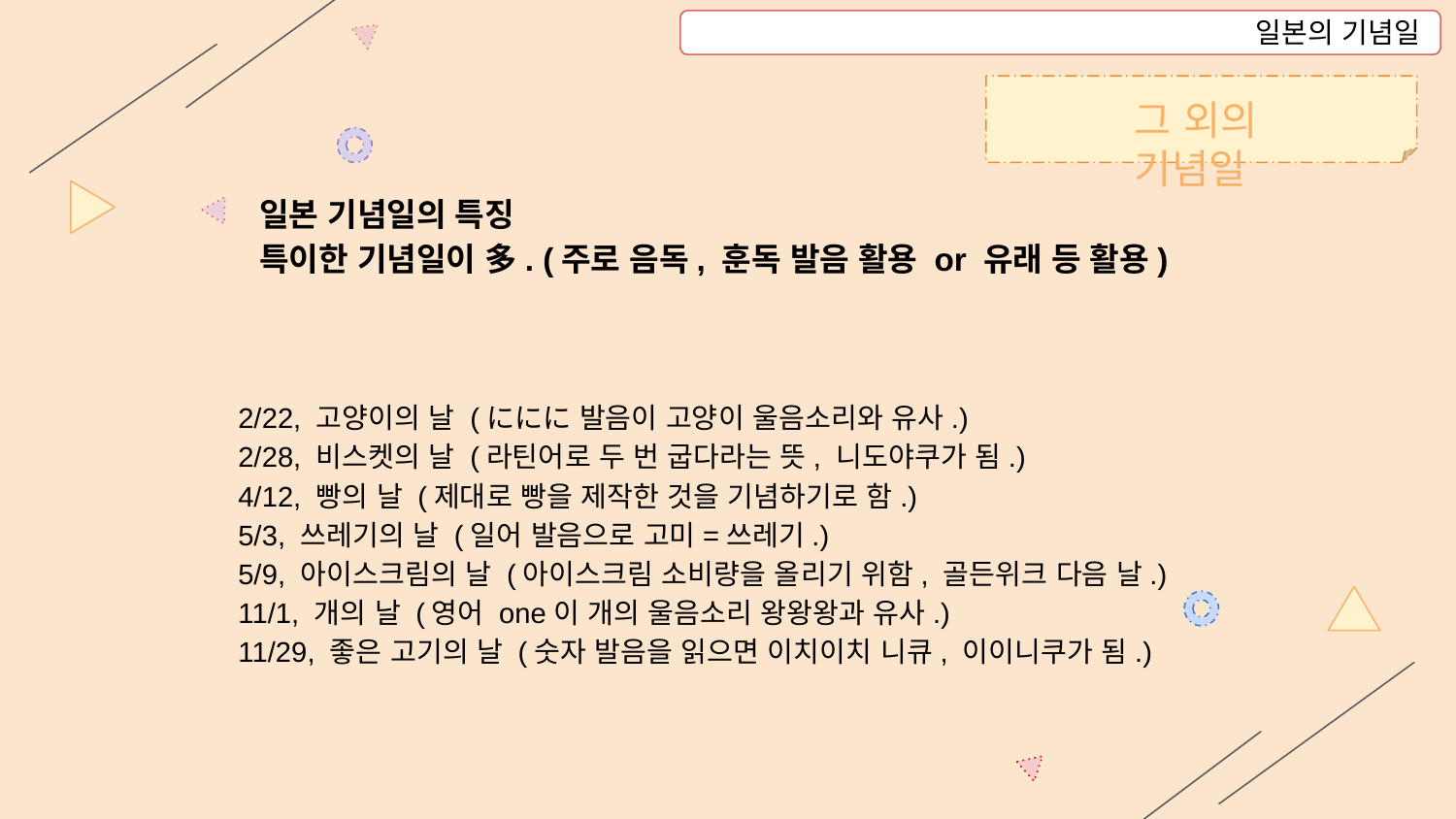

일본의 기념일

그 외의 기념일

일본 기념일의 특징
특이한 기념일이 多. (주로 음독, 훈독 발음 활용 or 유래 등 활용)

2/22, 고양이의 날 (ににに 발음이 고양이 울음소리와 유사.)
2/28, 비스켓의 날 (라틴어로 두 번 굽다라는 뜻, 니도야쿠가 됨.)
4/12, 빵의 날 (제대로 빵을 제작한 것을 기념하기로 함.)
5/3, 쓰레기의 날 (일어 발음으로 고미=쓰레기.)
5/9, 아이스크림의 날 (아이스크림 소비량을 올리기 위함, 골든위크 다음 날.)
11/1, 개의 날 (영어 one이 개의 울음소리 왕왕왕과 유사.)
11/29, 좋은 고기의 날 (숫자 발음을 읽으면 이치이치 니큐, 이이니쿠가 됨.)